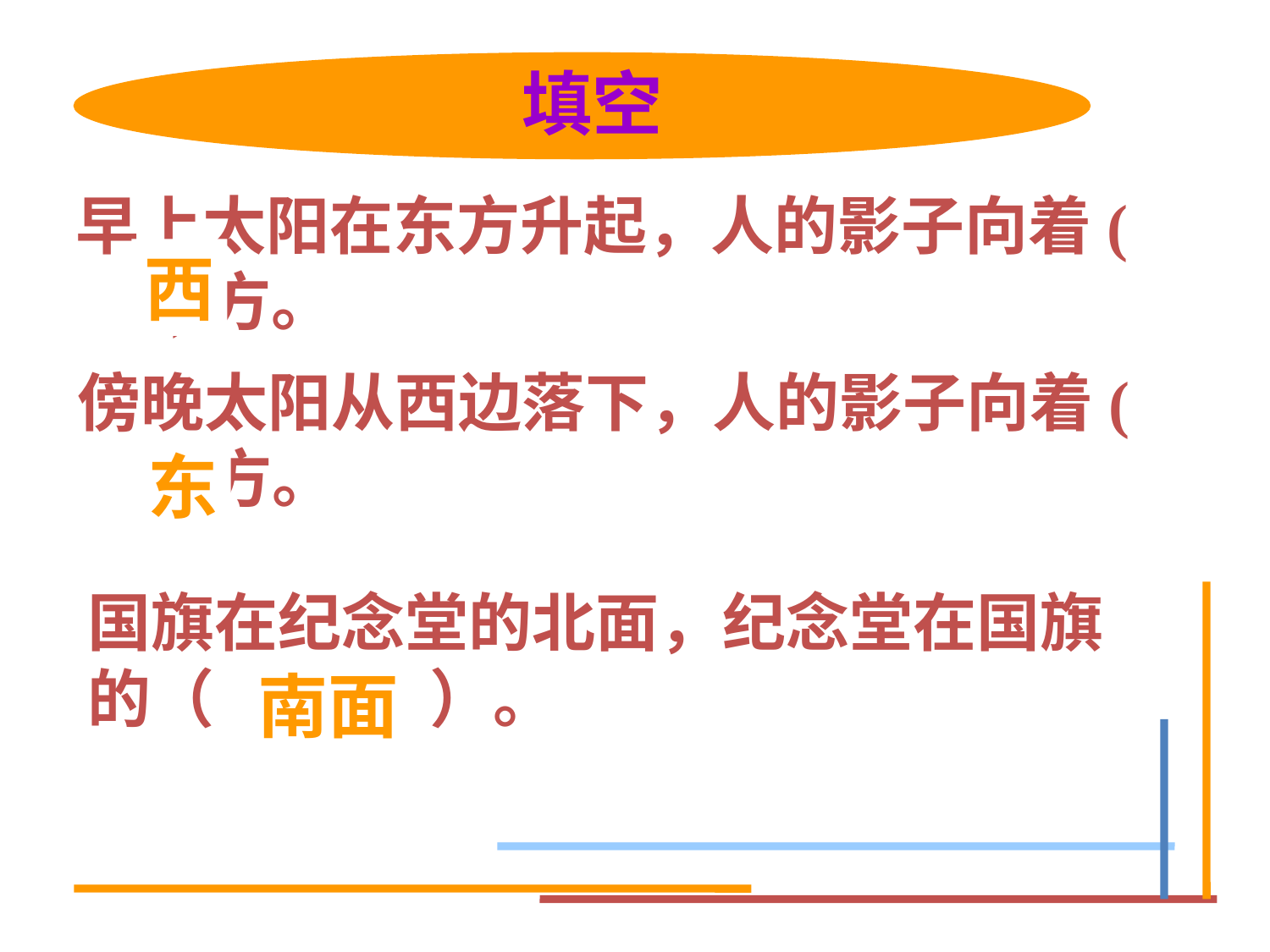

填空
早上太阳在东方升起，人的影子向着(          )方。
西
傍晚太阳从西边落下，人的影子向着(          )方。
东
国旗在纪念堂的北面，纪念堂在国旗的（               ）。

南面